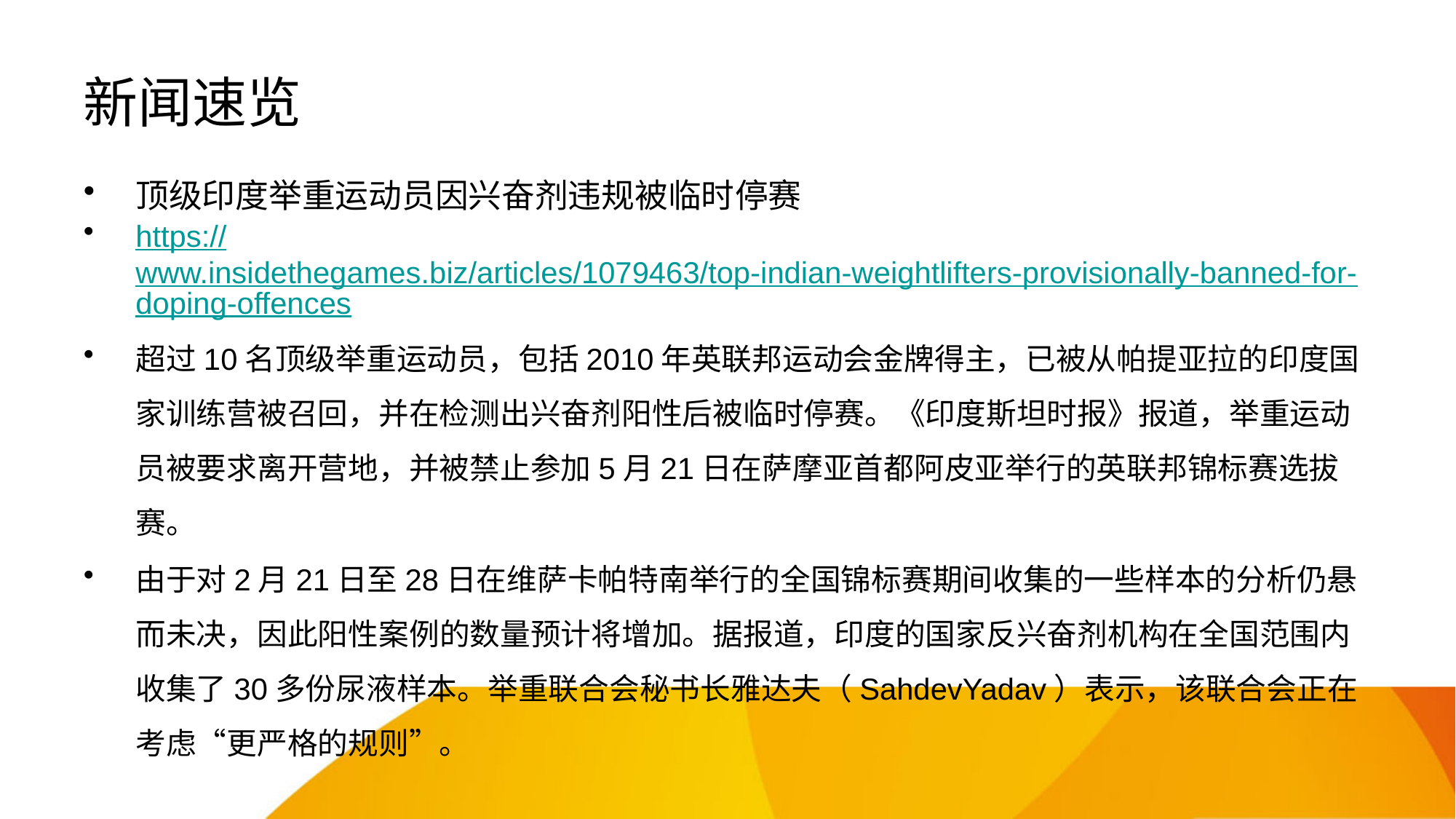

# 新闻速览
顶级印度举重运动员因兴奋剂违规被临时停赛
https://www.insidethegames.biz/articles/1079463/top-indian-weightlifters-provisionally-banned-for-doping-offences
超过10名顶级举重运动员，包括2010年英联邦运动会金牌得主，已被从帕提亚拉的印度国家训练营被召回，并在检测出兴奋剂阳性后被临时停赛。《印度斯坦时报》报道，举重运动员被要求离开营地，并被禁止参加5月21日在萨摩亚首都阿皮亚举行的英联邦锦标赛选拔赛。
由于对2月21日至28日在维萨卡帕特南举行的全国锦标赛期间收集的一些样本的分析仍悬而未决，因此阳性案例的数量预计将增加。据报道，印度的国家反兴奋剂机构在全国范围内收集了30多份尿液样本。举重联合会秘书长雅达夫（SahdevYadav）表示，该联合会正在考虑“更严格的规则”。